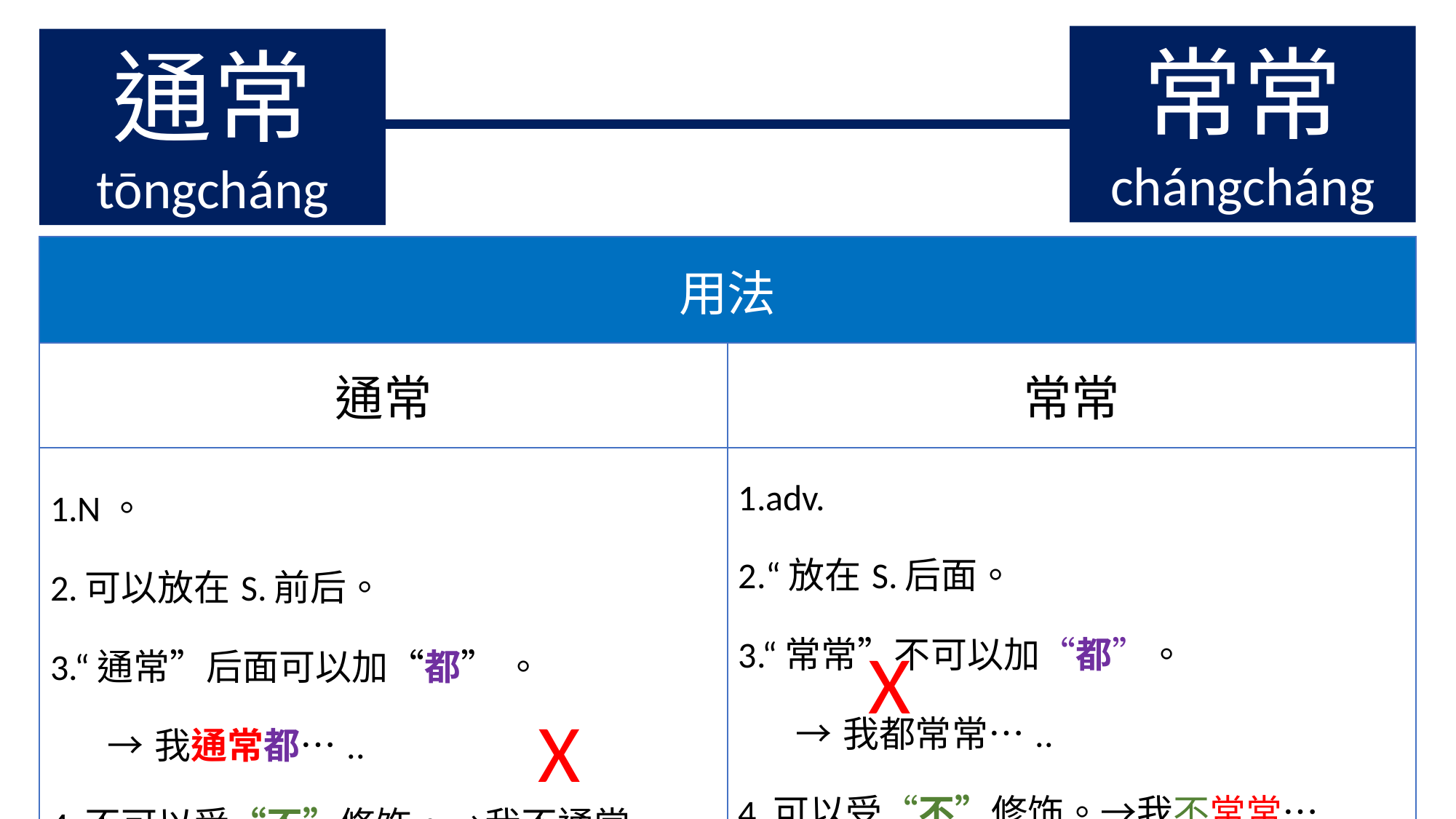

常常
chángcháng
通常
tōngcháng
| 用法 |  |
| --- | --- |
| 通常 | 常常 |
| 1.N。 2.可以放在S.前后。 3.“通常”后面可以加“都” 。 →我通常都….. 4.不可以受“不”修饰。→我不通常….. | 1.adv. 2.“放在S.后面。 3.“常常”不可以加“都”。 →我都常常….. 4.可以受“不”修饰。→我不常常….. |
X
X